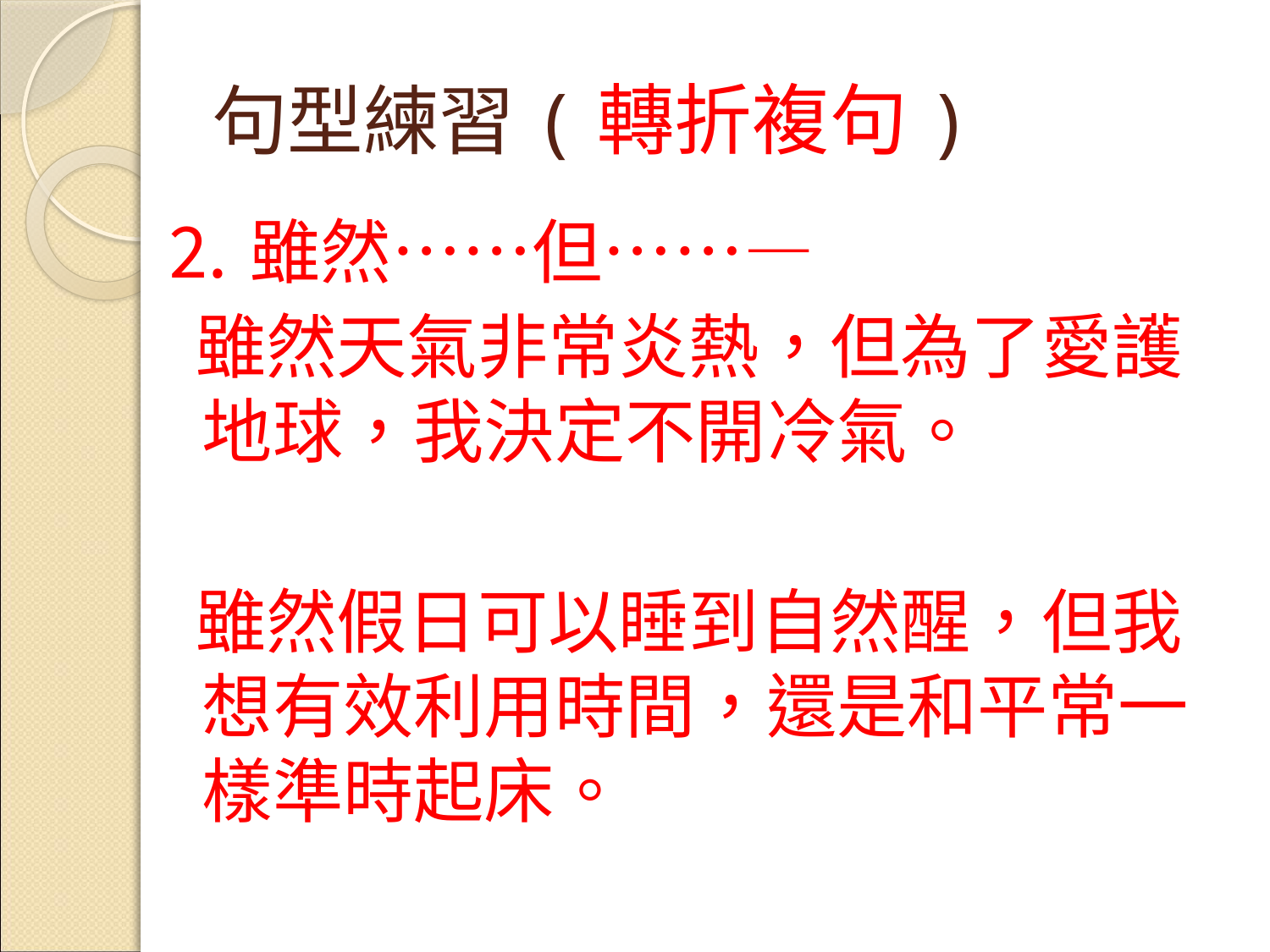

句型練習(轉折複句)
⒉雖然……但……—
 雖然天氣非常炎熱，但為了愛護地球，我決定不開冷氣。

 雖然假日可以睡到自然醒，但我想有效利用時間，還是和平常一樣準時起床。